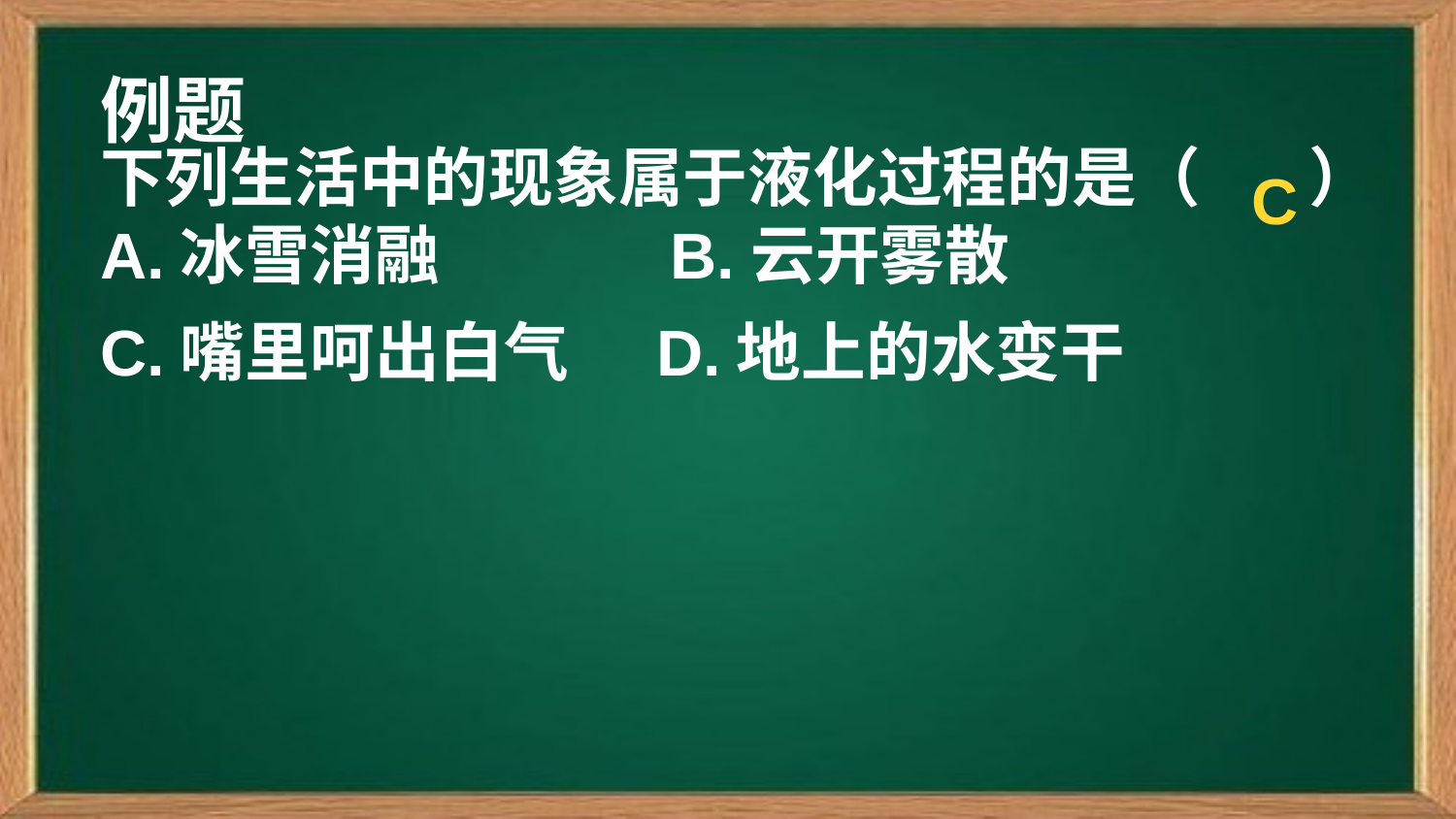

例题
下列生活中的现象属于液化过程的是（      ）
A.冰雪消融            B.云开雾散
C.嘴里呵出白气    D.地上的水变干
C